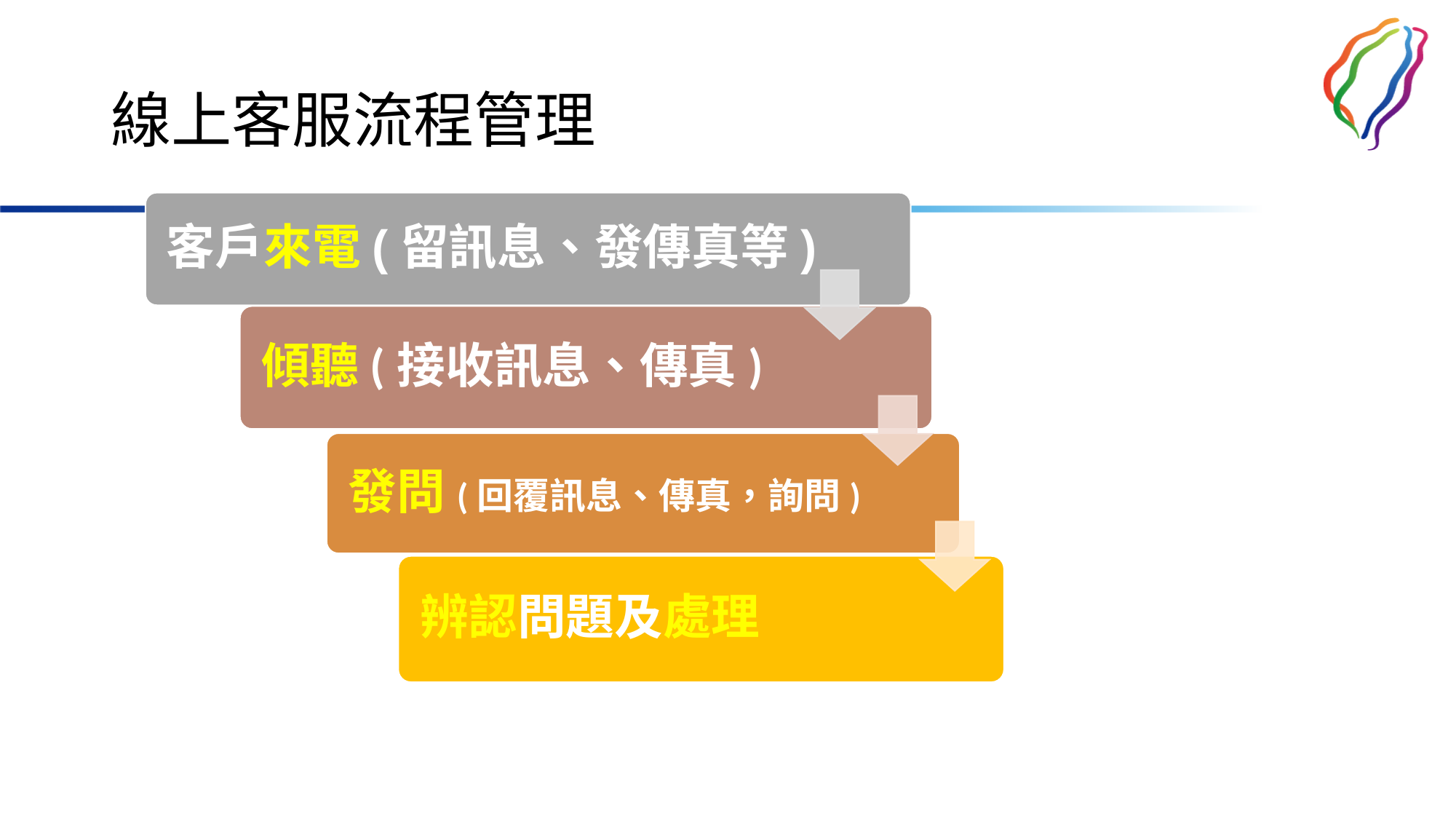

# 線上客服流程管理
客戶來電(留訊息、發傳真等)
傾聽(接收訊息、傳真)
發問(回覆訊息、傳真，詢問)
辨認問題及處理